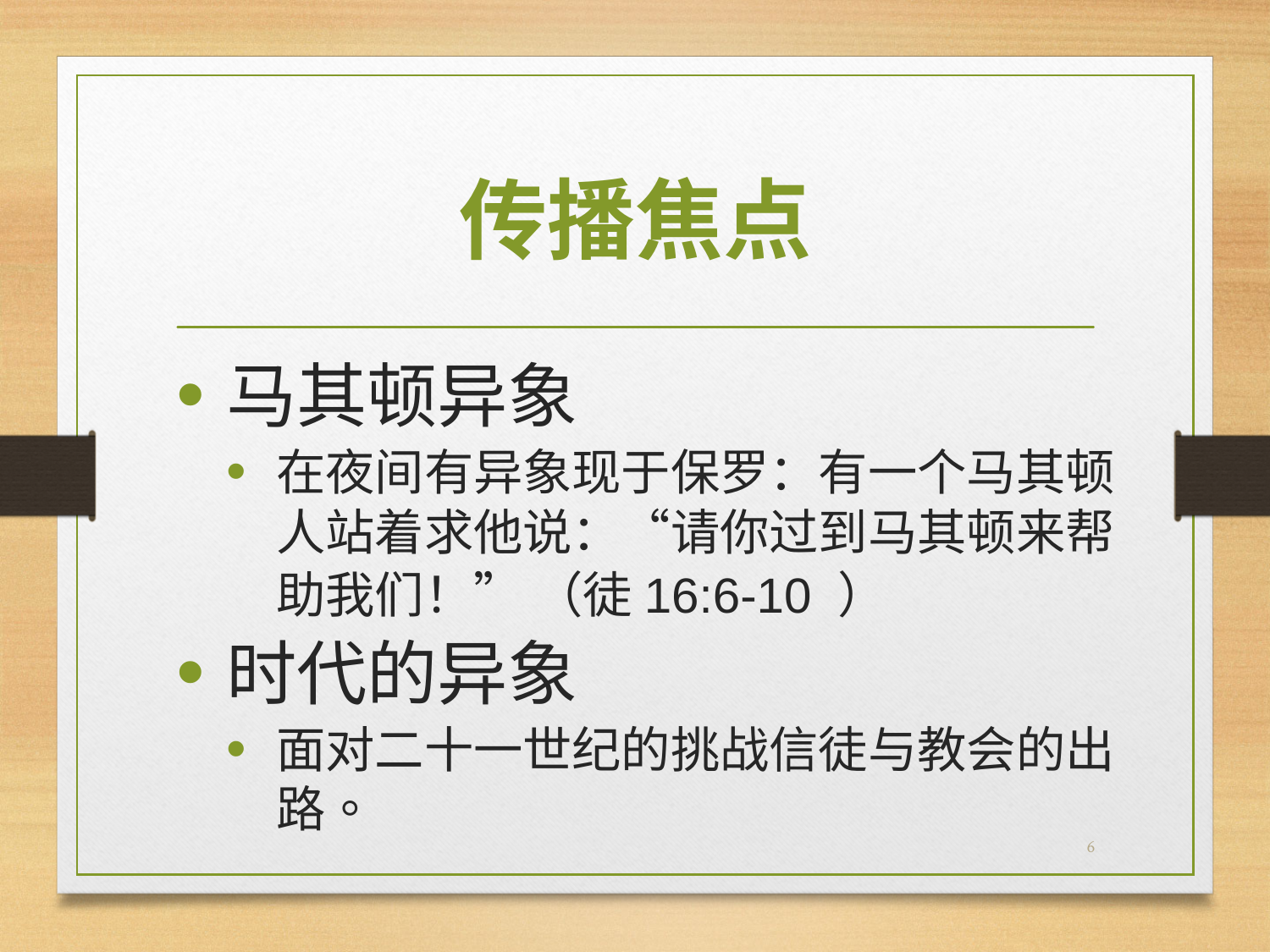

# 传播焦点
马其顿异象
在夜间有异象现于保罗：有一个马其顿人站着求他说：“请你过到马其顿来帮助我们！” （徒16:6-10 ）
时代的异象
面对二十一世纪的挑战信徒与教会的出路。
6